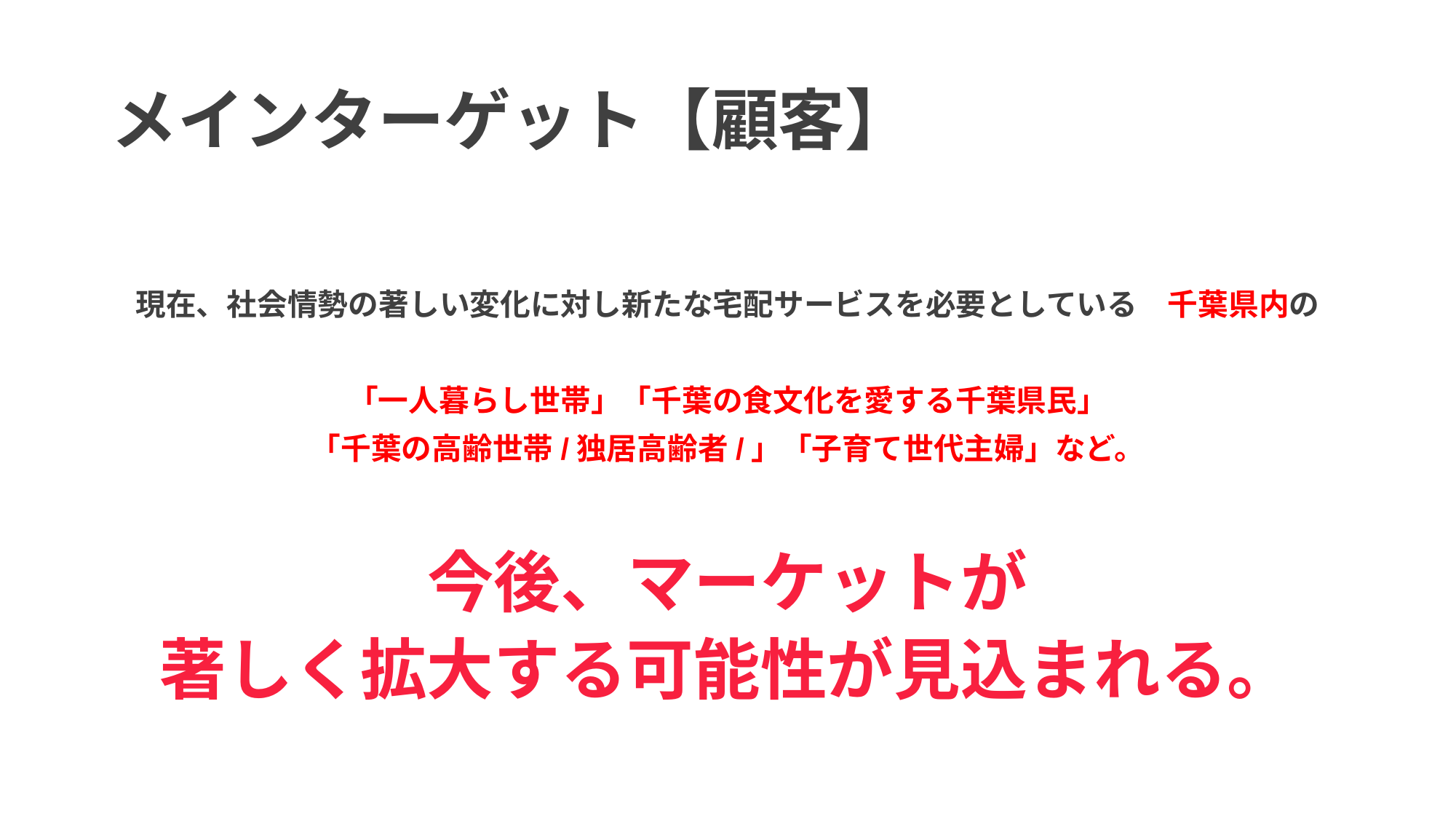

# メインターゲット【顧客】

現在、社会情勢の著しい変化に対し新たな宅配サービスを必要としている　千葉県内の

「一人暮らし世帯」「千葉の食文化を愛する千葉県民」
「千葉の高齢世帯/独居高齢者/」「子育て世代主婦」など。

今後、マーケットが
著しく拡大する可能性が見込まれる。